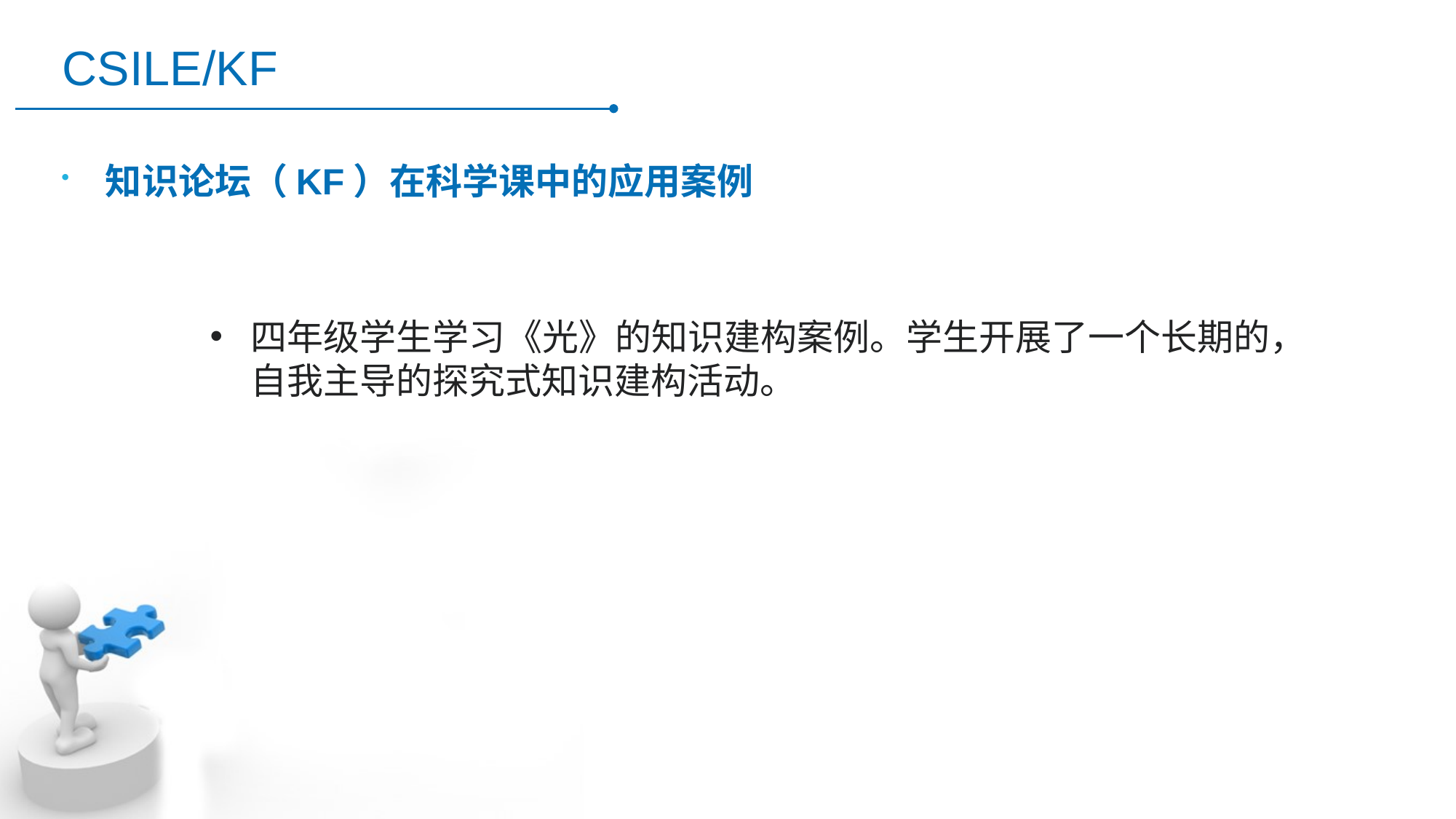

# CSILE/KF
知识论坛（KF）在科学课中的应用案例
四年级学生学习《光》的知识建构案例。学生开展了一个长期的，自我主导的探究式知识建构活动。